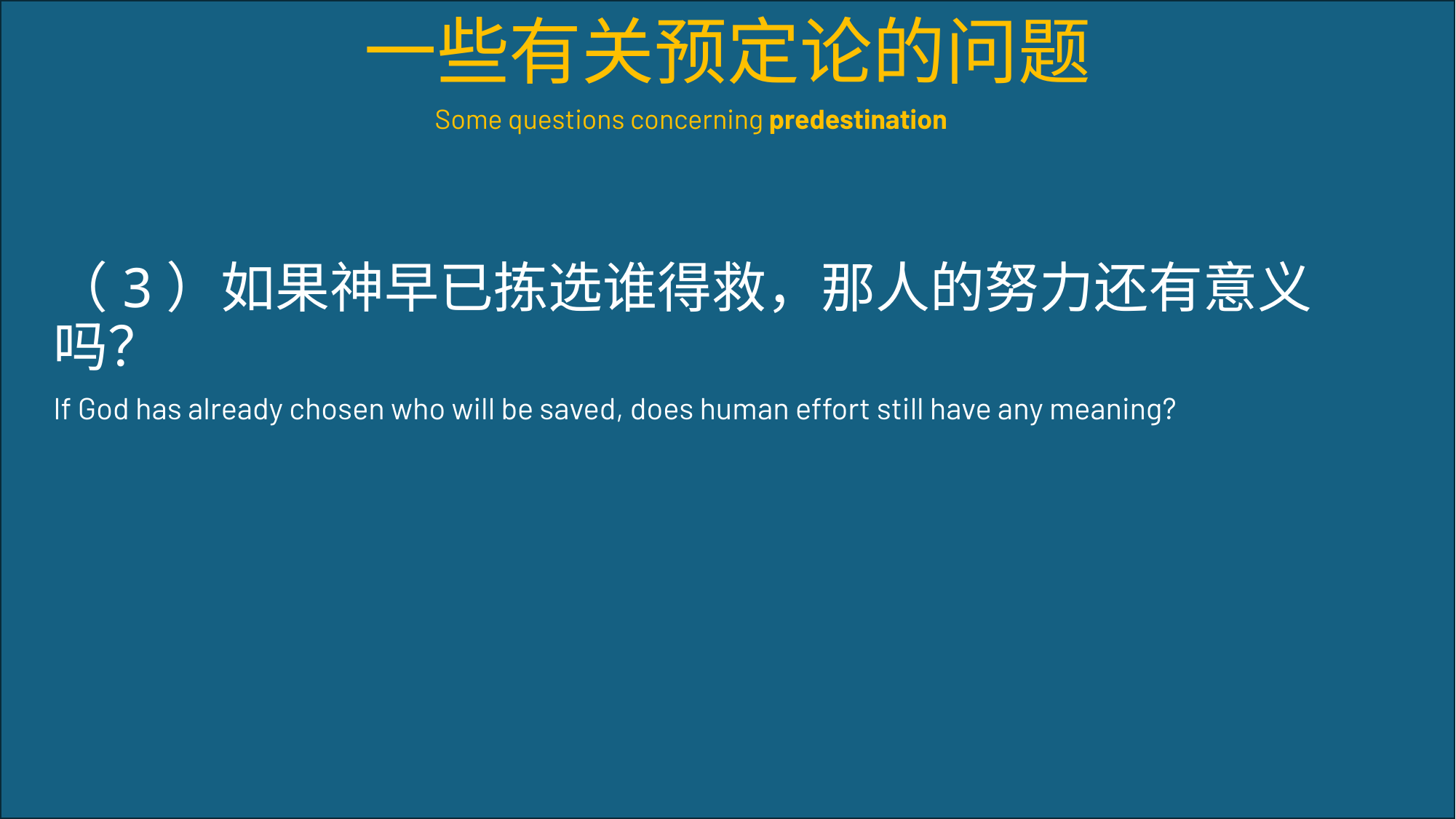

一些有关预定论的问题
Some questions concerning predestination
（3）如果神早已拣选谁得救，那人的努力还有意义吗？
If God has already chosen who will be saved, does human effort still have any meaning?